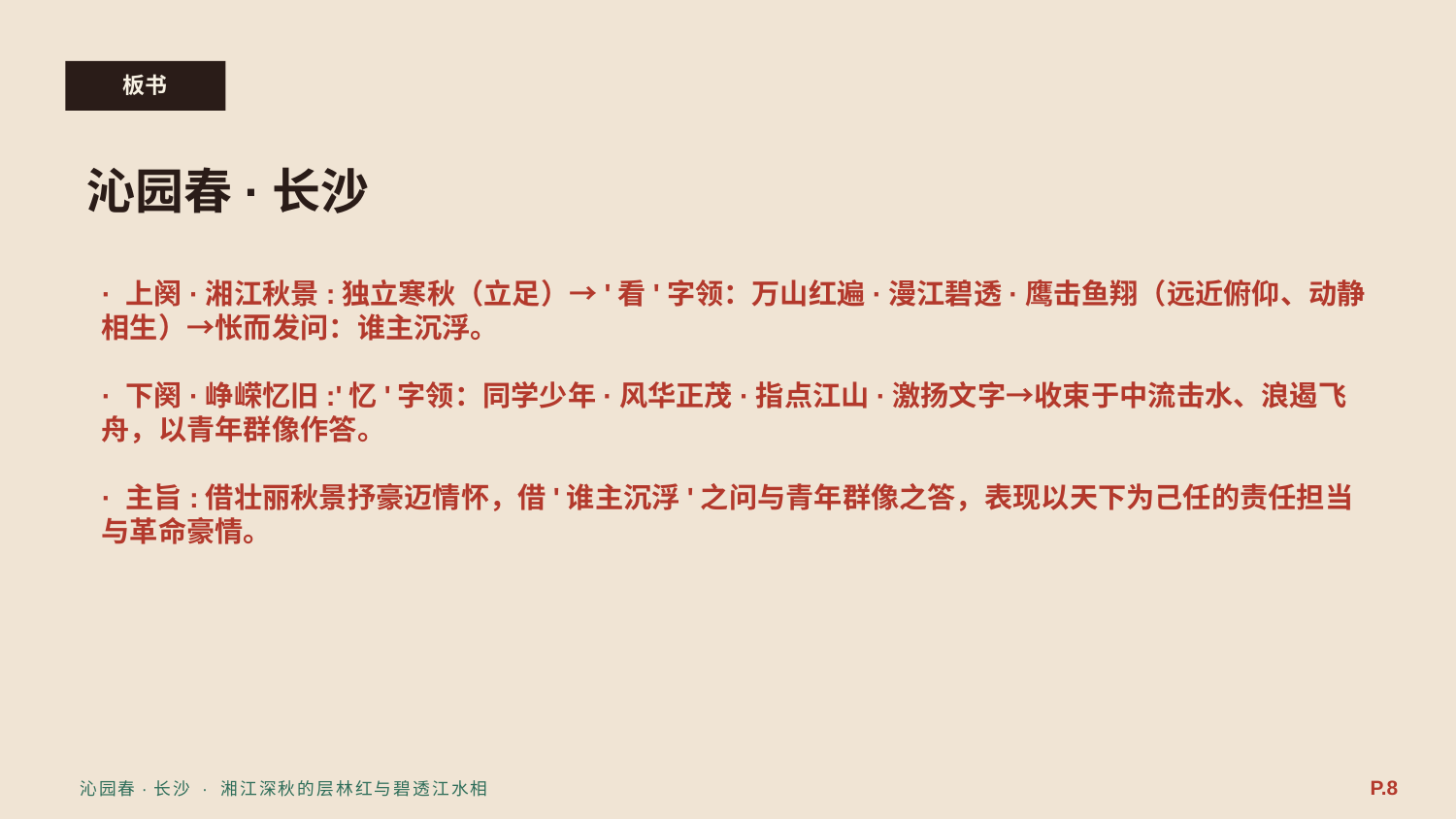

板书

沁园春·长沙
· 上阕·湘江秋景:独立寒秋（立足）→'看'字领：万山红遍·漫江碧透·鹰击鱼翔（远近俯仰、动静相生）→怅而发问：谁主沉浮。
· 下阕·峥嵘忆旧:'忆'字领：同学少年·风华正茂·指点江山·激扬文字→收束于中流击水、浪遏飞舟，以青年群像作答。
· 主旨:借壮丽秋景抒豪迈情怀，借'谁主沉浮'之问与青年群像之答，表现以天下为己任的责任担当与革命豪情。
P.8
沁园春·长沙 · 湘江深秋的层林红与碧透江水相